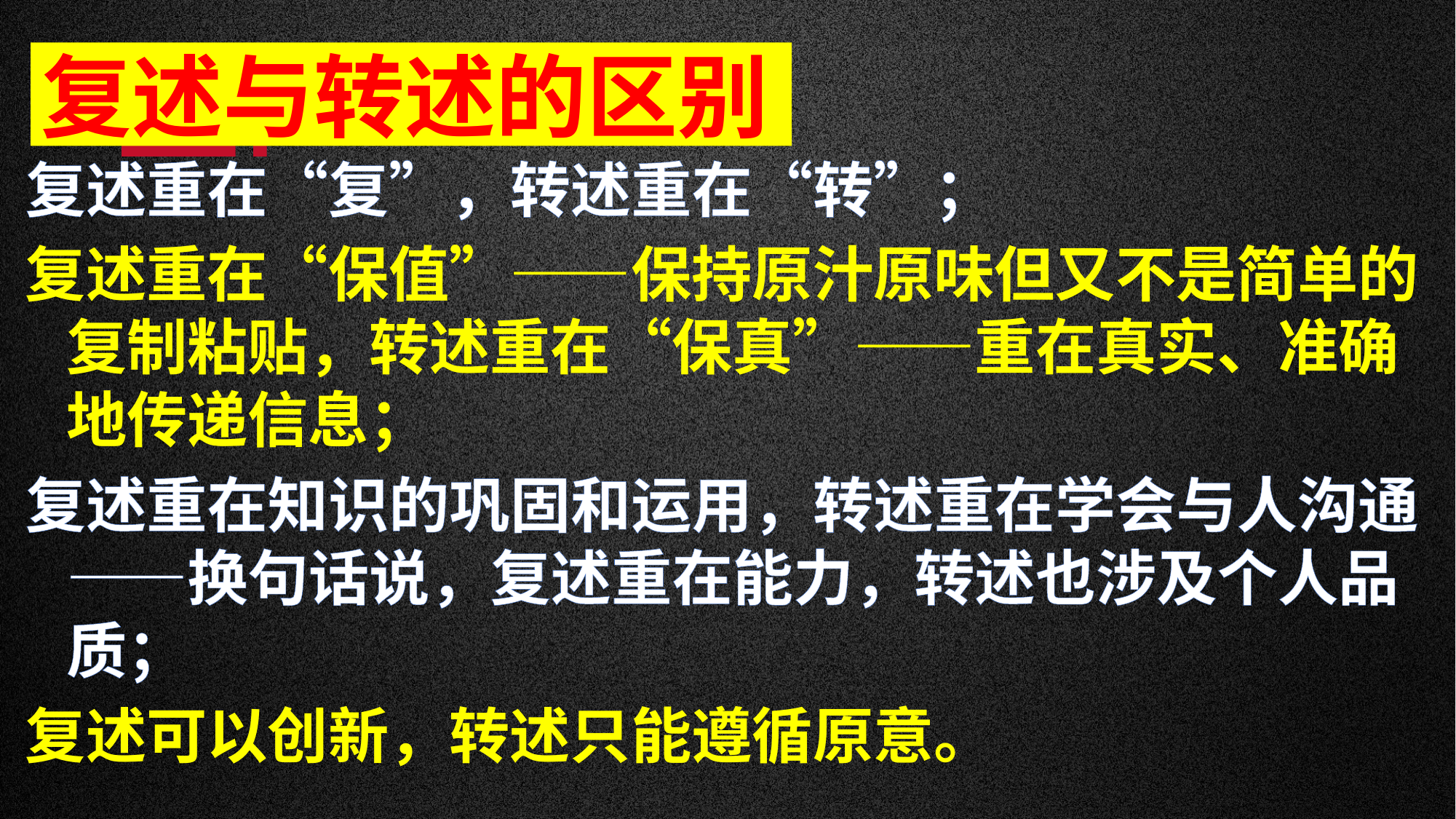

复述与转述的区别
复述重在“复”，转述重在“转”；
复述重在“保值”——保持原汁原味但又不是简单的复制粘贴，转述重在“保真”——重在真实、准确地传递信息；
复述重在知识的巩固和运用，转述重在学会与人沟通——换句话说，复述重在能力，转述也涉及个人品质；
复述可以创新，转述只能遵循原意。